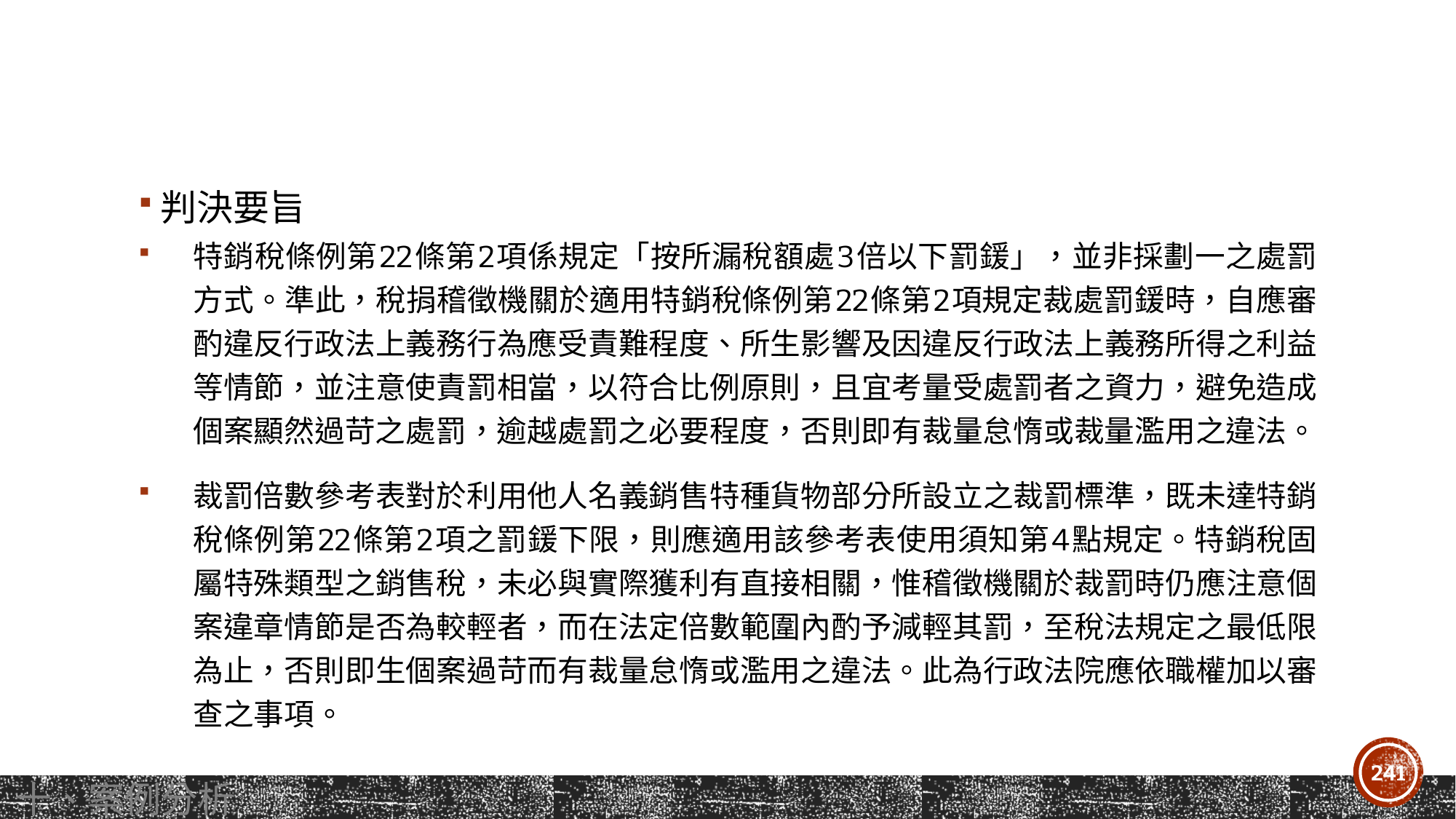

#
判決要旨
特銷稅條例第22條第2項係規定「按所漏稅額處3倍以下罰鍰」，並非採劃一之處罰方式。準此，稅捐稽徵機關於適用特銷稅條例第22條第2項規定裁處罰鍰時，自應審酌違反行政法上義務行為應受責難程度、所生影響及因違反行政法上義務所得之利益等情節，並注意使責罰相當，以符合比例原則，且宜考量受處罰者之資力，避免造成個案顯然過苛之處罰，逾越處罰之必要程度，否則即有裁量怠惰或裁量濫用之違法。

裁罰倍數參考表對於利用他人名義銷售特種貨物部分所設立之裁罰標準，既未達特銷稅條例第22條第2項之罰鍰下限，則應適用該參考表使用須知第4點規定。特銷稅固屬特殊類型之銷售稅，未必與實際獲利有直接相關，惟稽徵機關於裁罰時仍應注意個案違章情節是否為較輕者，而在法定倍數範圍內酌予減輕其罰，至稅法規定之最低限為止，否則即生個案過苛而有裁量怠惰或濫用之違法。此為行政法院應依職權加以審查之事項。

241